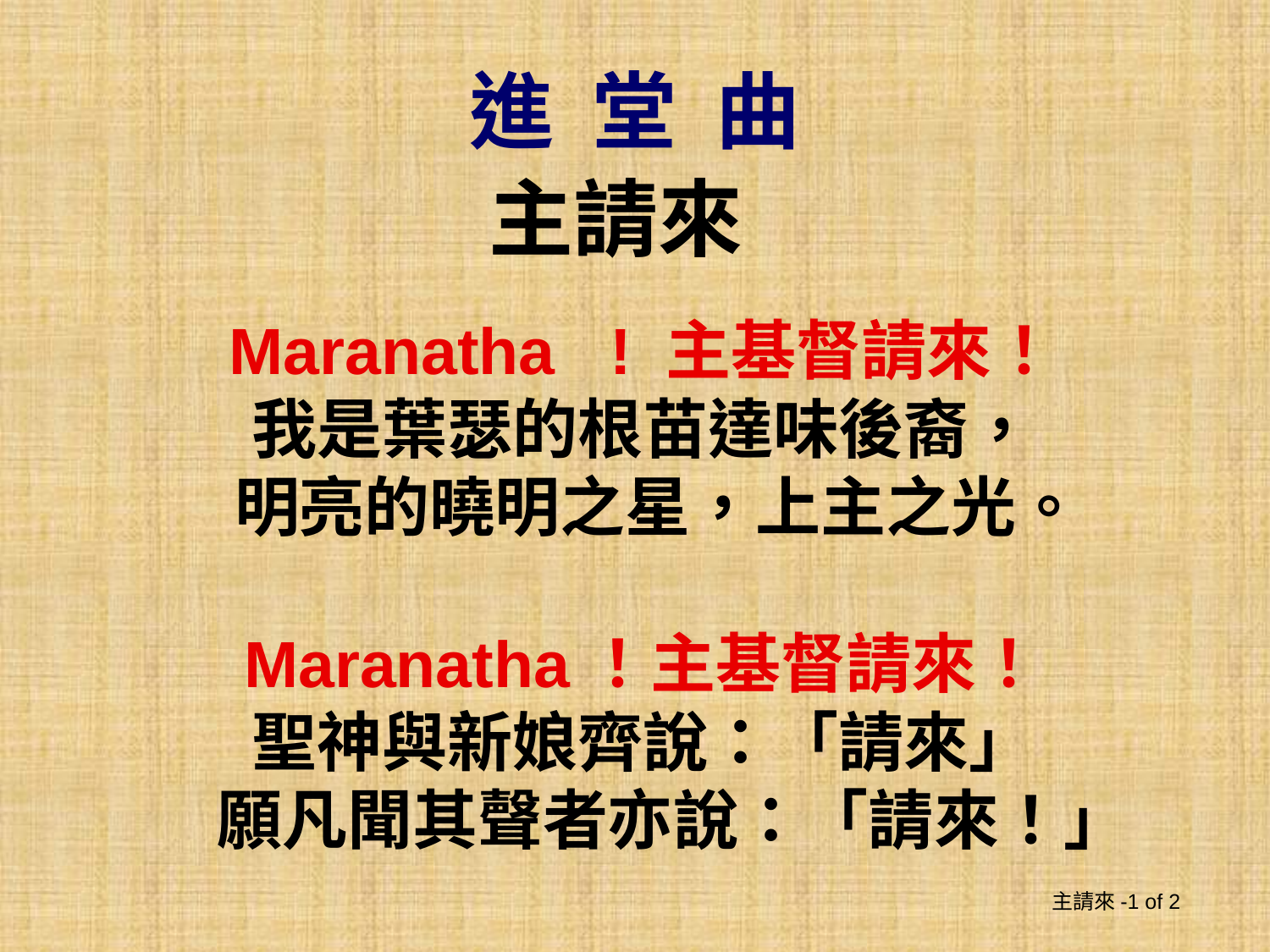

進  堂  曲
主請來

Maranatha	! 主基督請來！
我是葉瑟的根苗達味後裔，
 明亮的曉明之星，上主之光。

Maranatha！主基督請來！
聖神與新娘齊說：「請來」
   願凡聞其聲者亦說：「請來！」
主請來-1 of 2